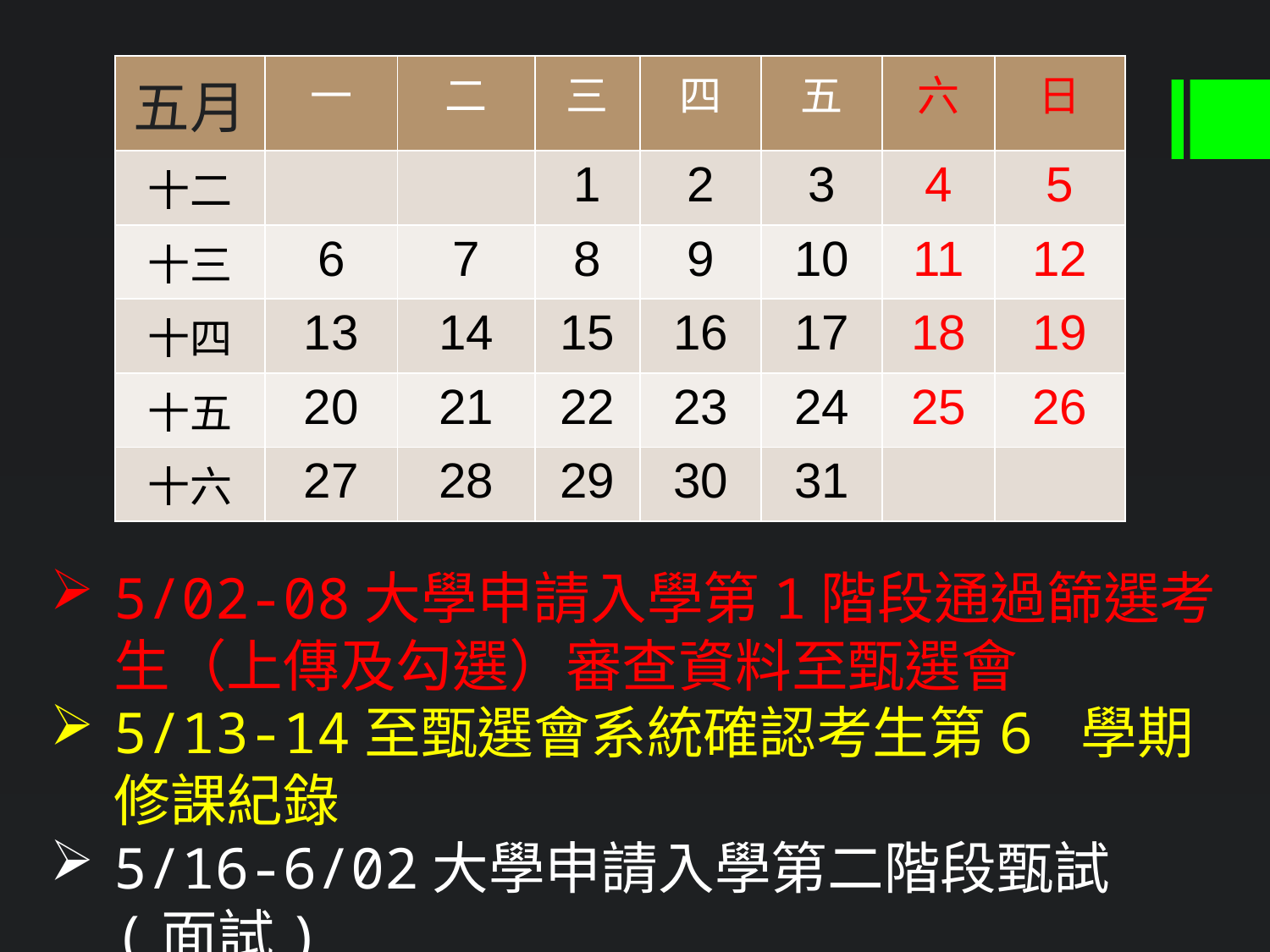

| 五月 | 一 | 二 | 三 | 四 | 五 | 六 | 日 |
| --- | --- | --- | --- | --- | --- | --- | --- |
| 十二 |  |  | 1 | 2 | 3 | 4 | 5 |
| 十三 | 6 | 7 | 8 | 9 | 10 | 11 | 12 |
| 十四 | 13 | 14 | 15 | 16 | 17 | 18 | 19 |
| 十五 | 20 | 21 | 22 | 23 | 24 | 25 | 26 |
| 十六 | 27 | 28 | 29 | 30 | 31 |  |  |
5/02-08大學申請入學第1階段通過篩選考生（上傳及勾選）審查資料至甄選會
5/13-14至甄選會系統確認考生第6 學期修課紀錄
5/16-6/02大學申請入學第二階段甄試(面試)